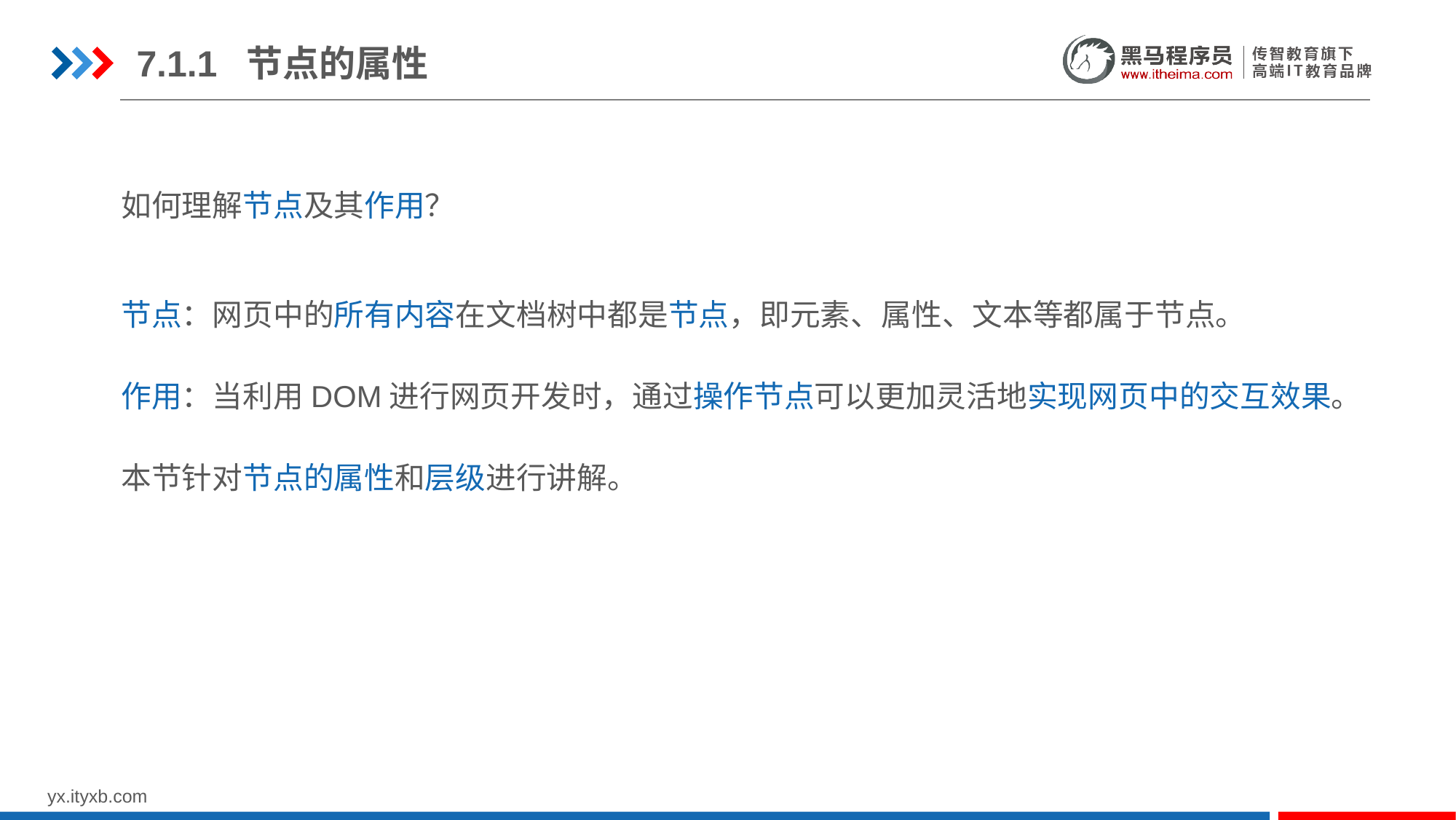

7.1.1  节点的属性
如何理解节点及其作用？

节点：网页中的所有内容在文档树中都是节点，即元素、属性、文本等都属于节点。

作用：当利用DOM进行网页开发时，通过操作节点可以更加灵活地实现网页中的交互效果。

本节针对节点的属性和层级进行讲解。